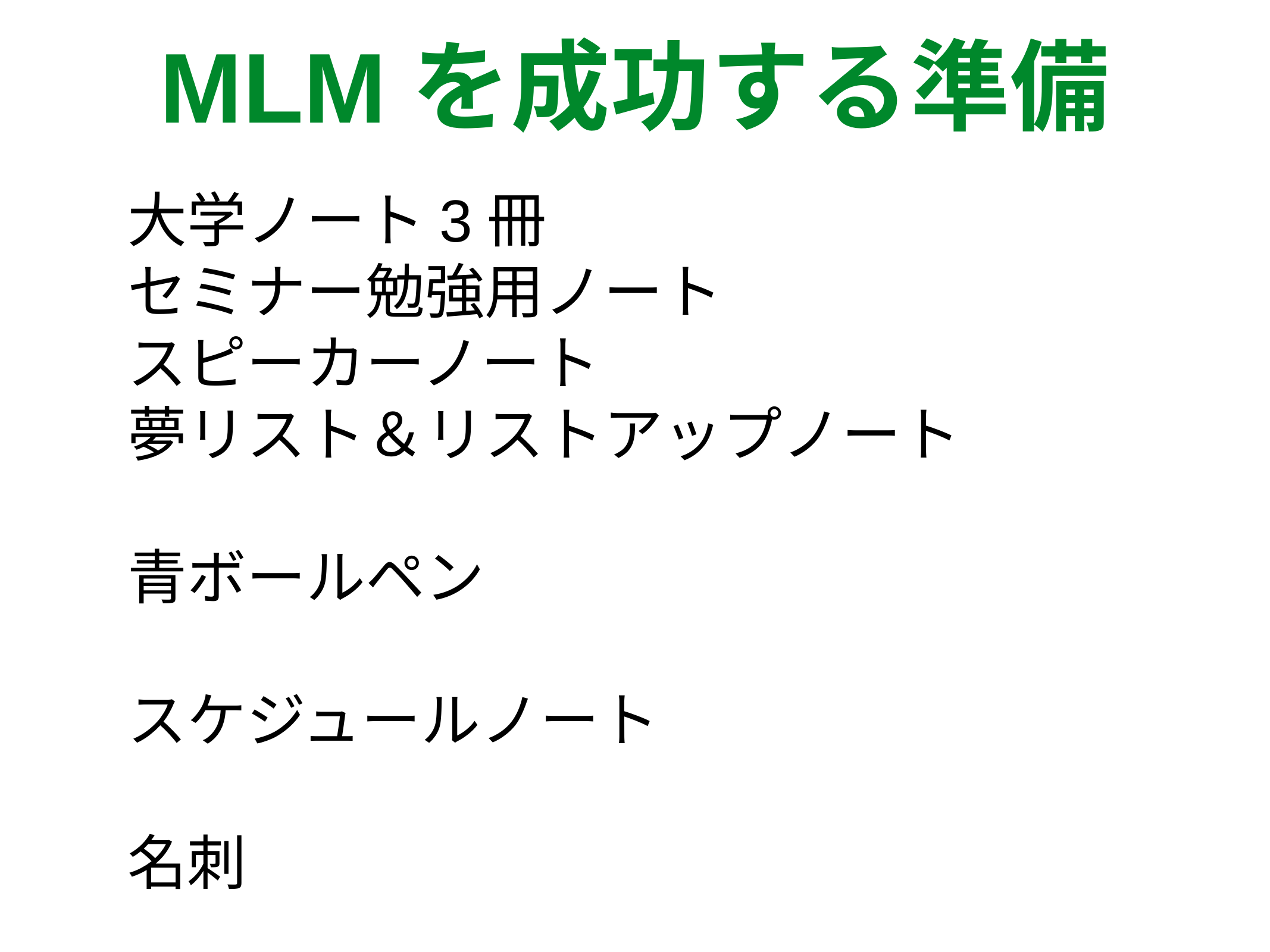

MLMを成功する準備
大学ノート3冊
セミナー勉強用ノート
スピーカーノート
夢リスト＆リストアップノート

青ボールペン

スケジュールノート

名刺